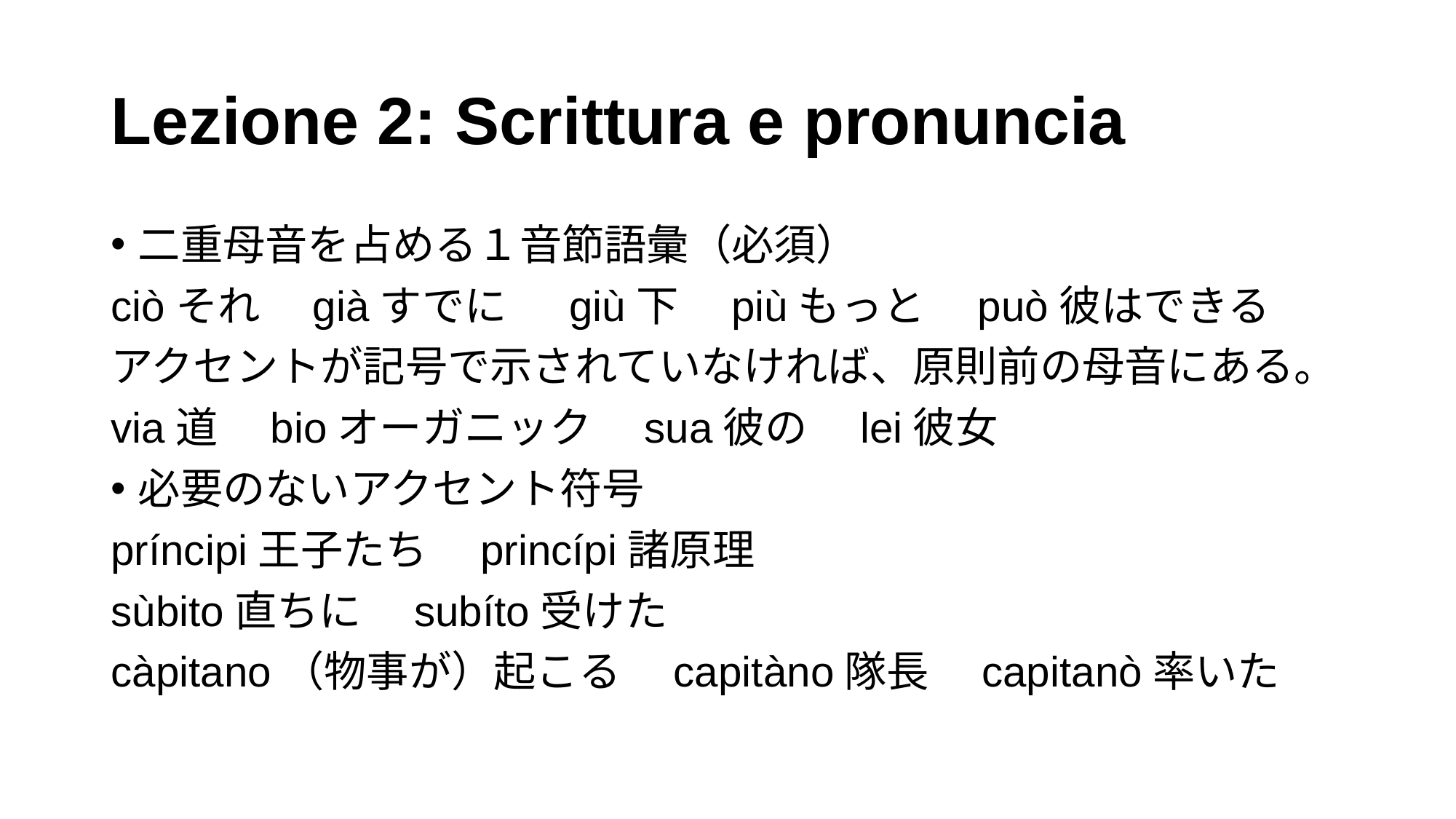

# Lezione 2: Scrittura e pronuncia
二重母音を占める１音節語彙（必須）
ciòそれ　giàすでに　 giù下　piùもっと　può彼はできる
アクセントが記号で示されていなければ、原則前の母音にある。
via道　bioオーガニック　sua彼の　lei彼女
必要のないアクセント符号
príncipi王子たち　princípi諸原理
sùbito直ちに　subíto受けた
càpitano（物事が）起こる　capitàno隊長　capitanò率いた